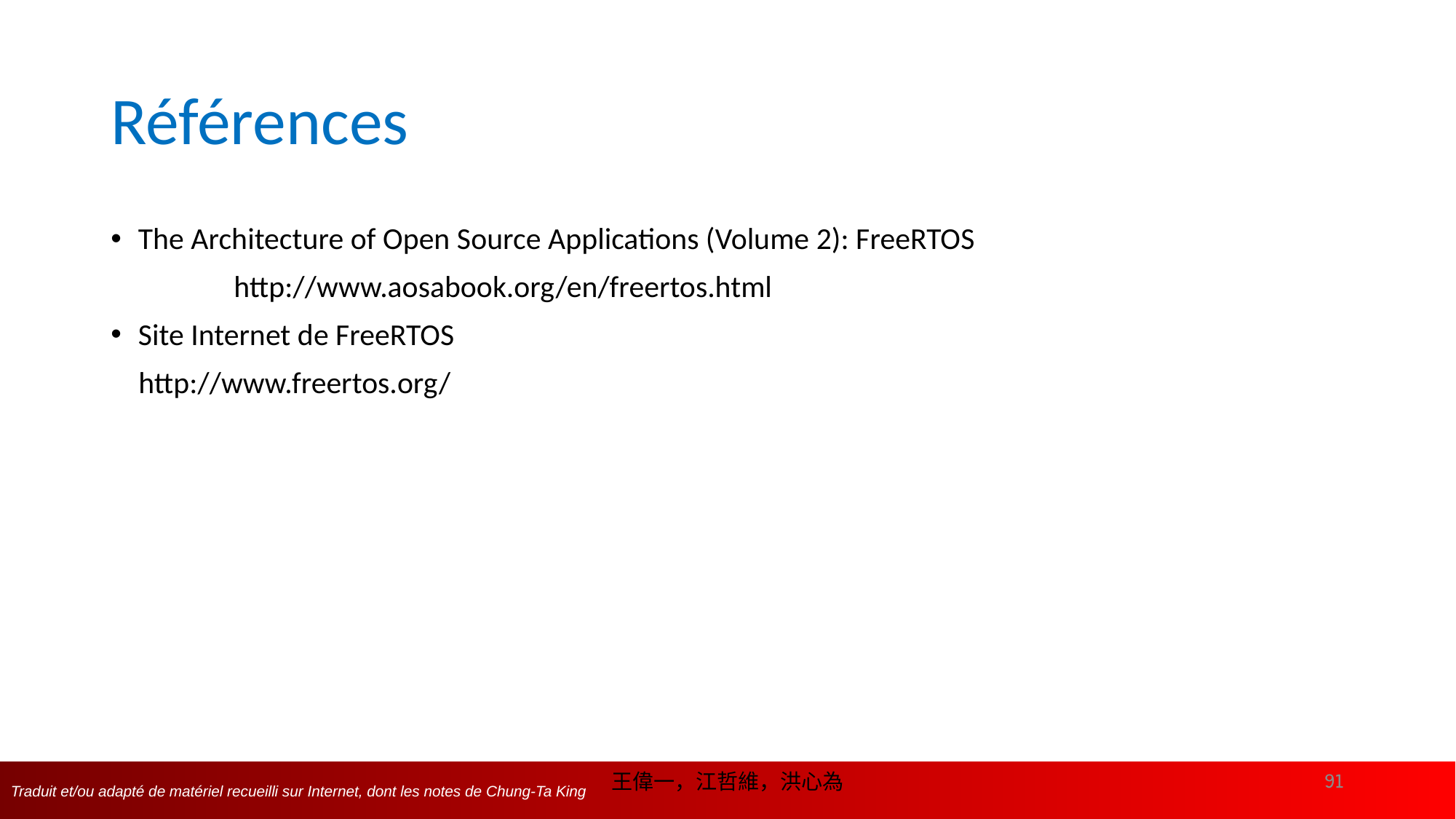

# Références
The Architecture of Open Source Applications (Volume 2): FreeRTOS
   	  http://www.aosabook.org/en/freertos.html
Site Internet de FreeRTOS
    http://www.freertos.org/

王偉一，江哲維，洪心為
91